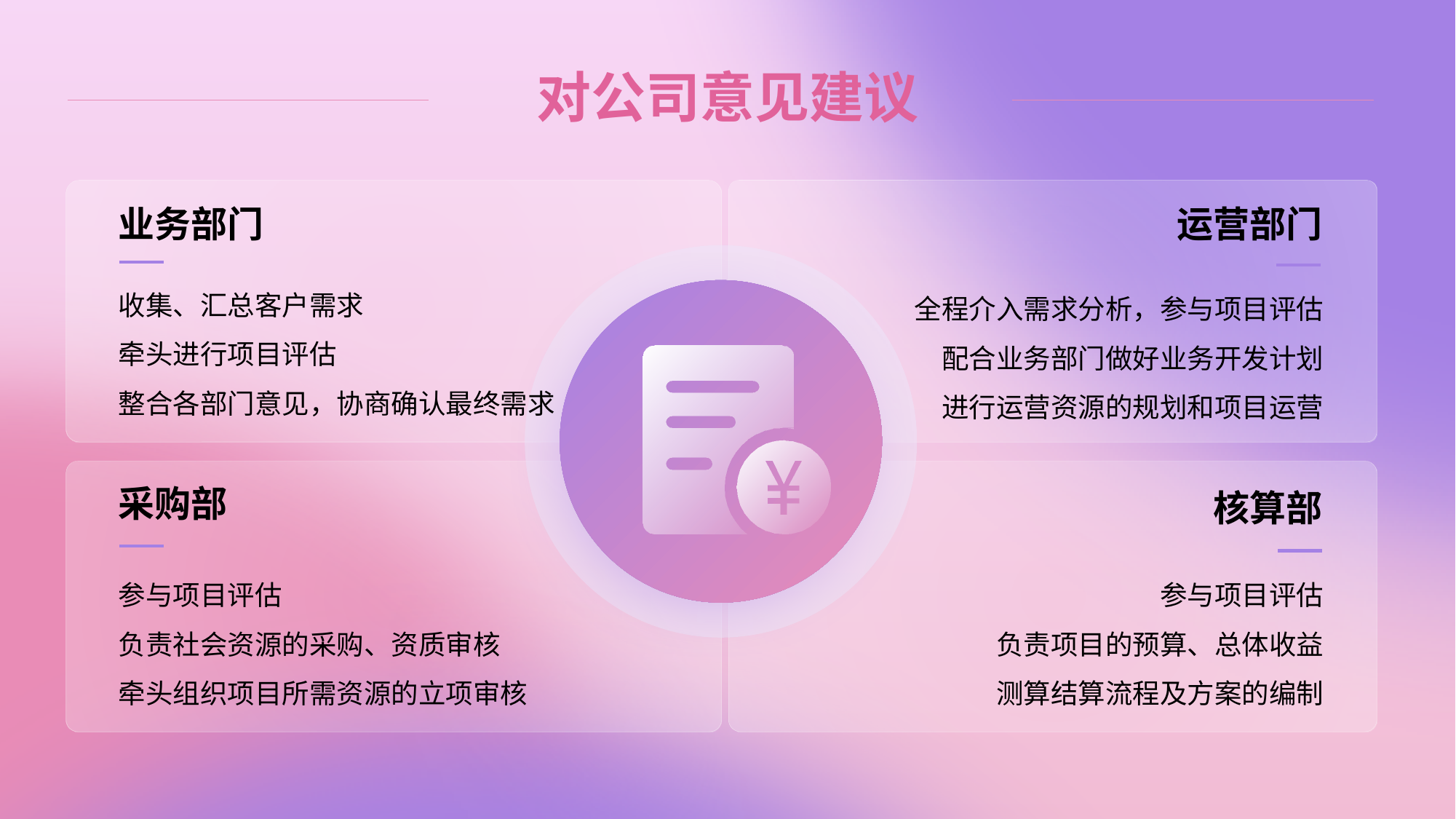

# 对公司意见建议

业务部门
运营部门

收集、汇总客户需求
牵头进行项目评估
整合各部门意见，协商确认最终需求
全程介入需求分析，参与项目评估
配合业务部门做好业务开发计划
进行运营资源的规划和项目运营

采购部
核算部
参与项目评估
负责社会资源的采购、资质审核
牵头组织项目所需资源的立项审核
参与项目评估
负责项目的预算、总体收益测算结算流程及方案的编制